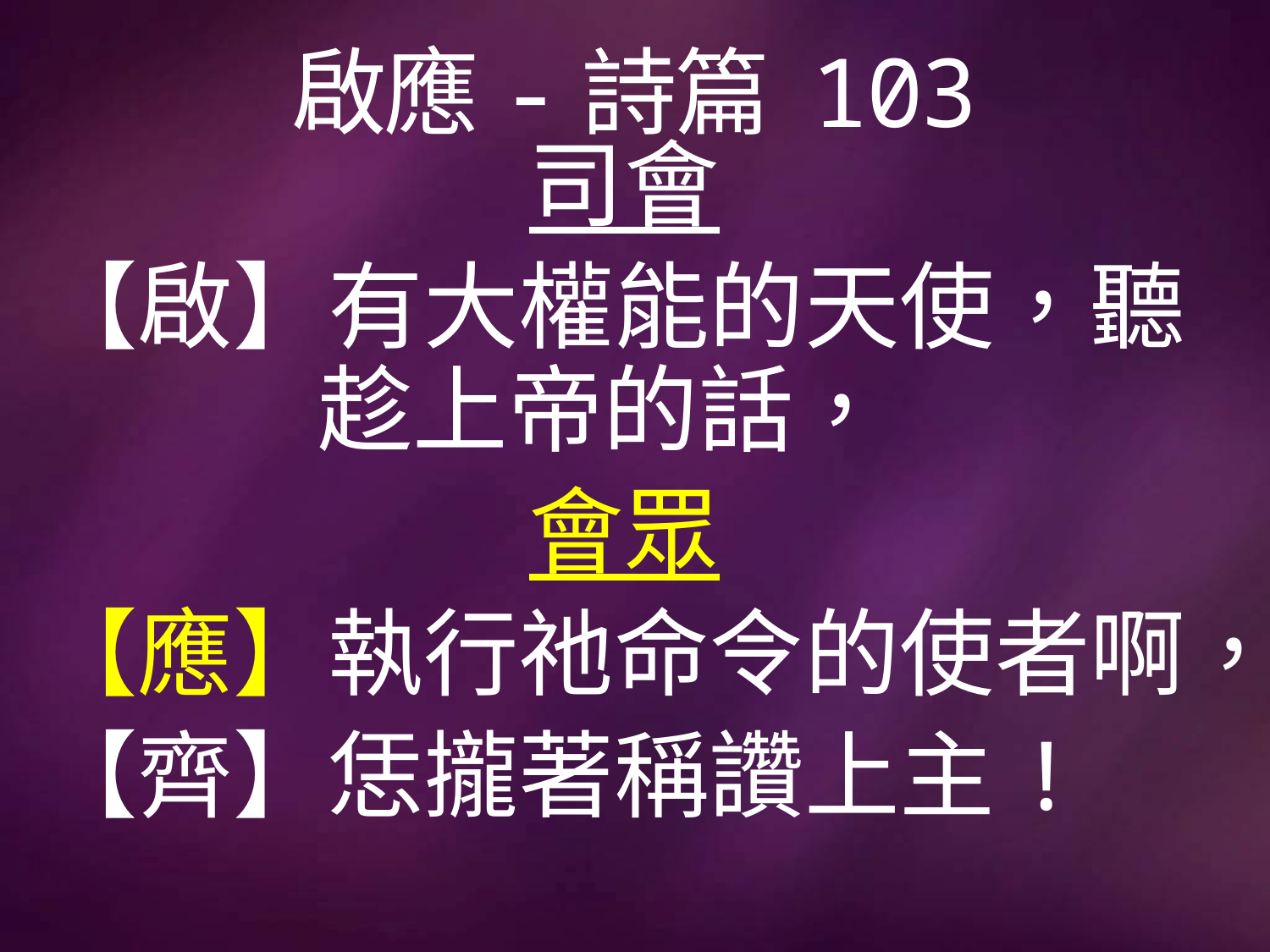

# 啟應-詩篇 103
司會
【啟】有大權能的天使，聽		 趁上帝的話，
會眾
【應】執行祂命令的使者啊，
【齊】恁攏著稱讚上主!